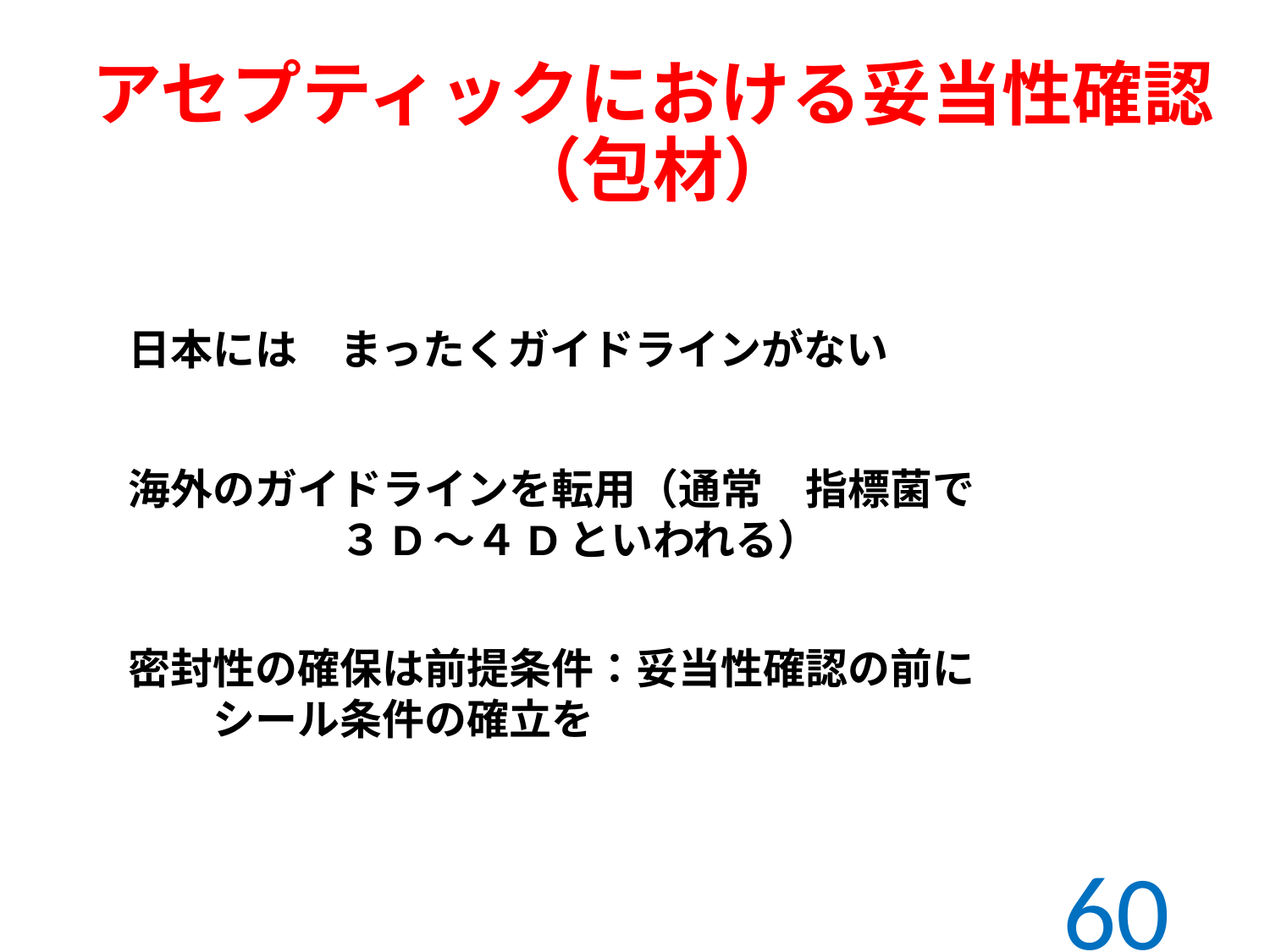

# アセプティックにおける妥当性確認（包材）

日本には　まったくガイドラインがない
海外のガイドラインを転用（通常　指標菌で　　　　　　　３D～４Dといわれる）
密封性の確保は前提条件：妥当性確認の前に　　　　シール条件の確立を
60